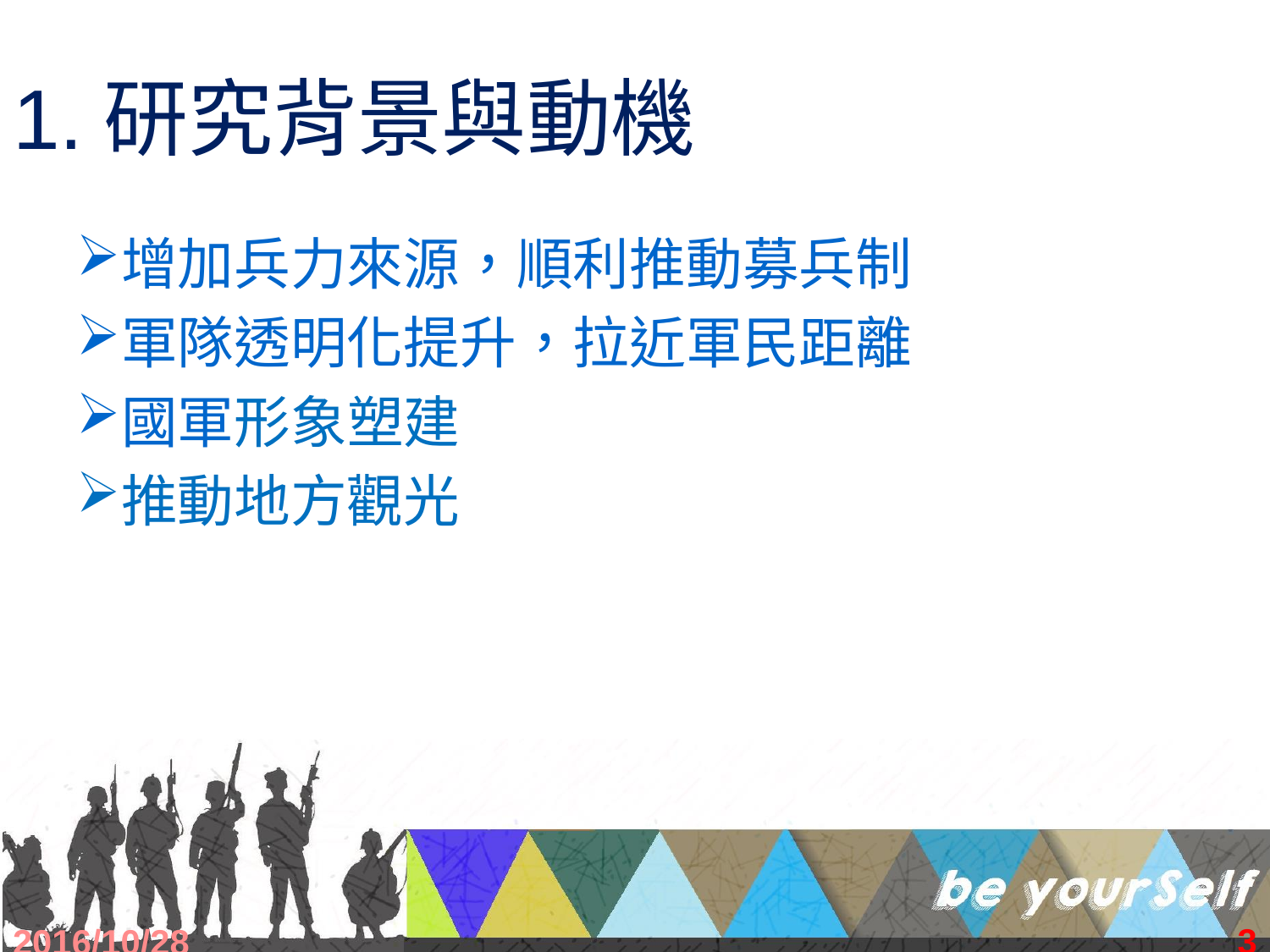

# 1.研究背景與動機
增加兵力來源，順利推動募兵制
軍隊透明化提升，拉近軍民距離
國軍形象塑建
推動地方觀光

3
2016/10/28